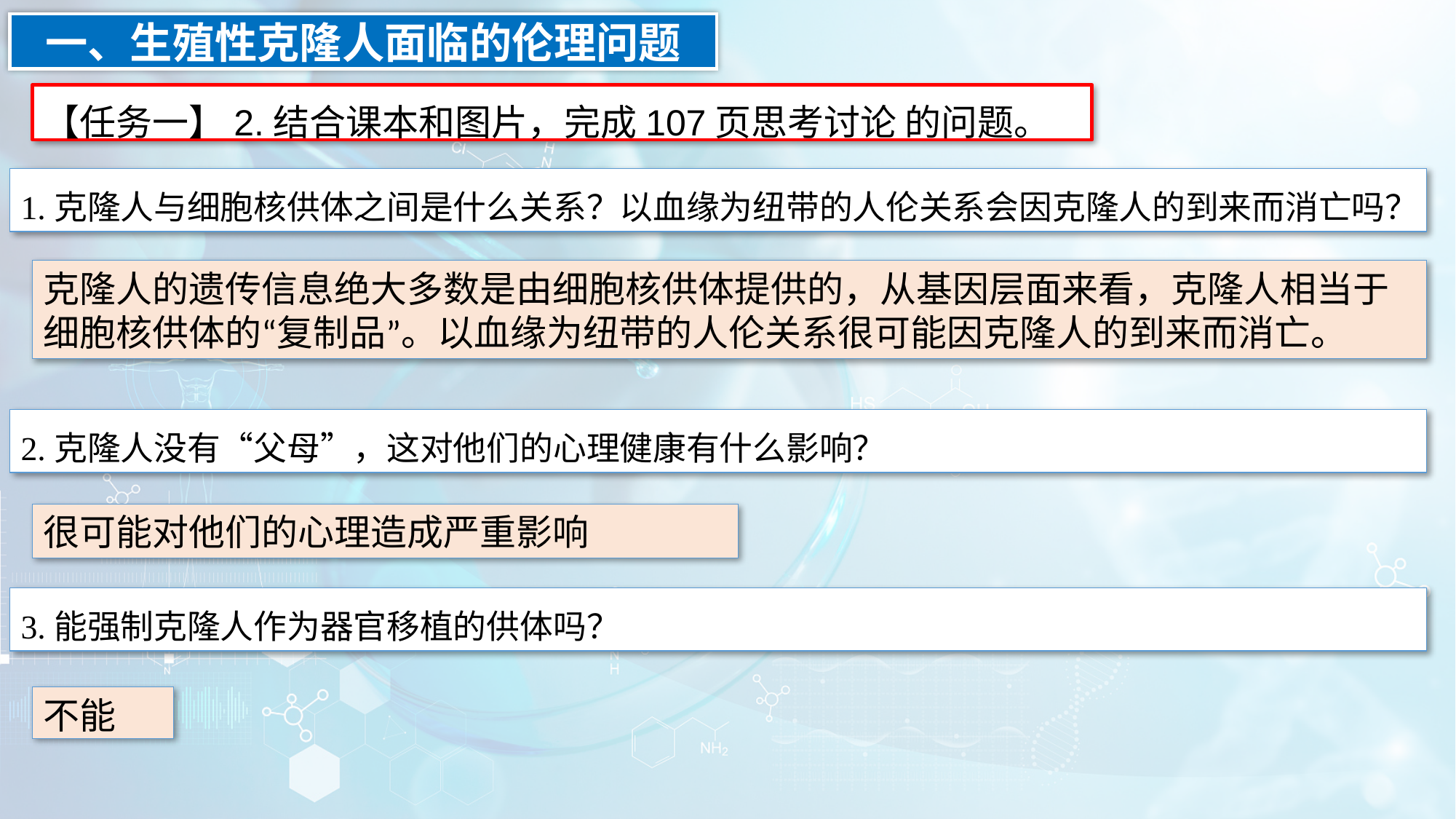

一、生殖性克隆人面临的伦理问题
【任务一】2.结合课本和图片，完成107页思考讨论 的问题。
1.克隆人与细胞核供体之间是什么关系？以血缘为纽带的人伦关系会因克隆人的到来而消亡吗？
克隆人的遗传信息绝大多数是由细胞核供体提供的，从基因层面来看，克隆人相当于细胞核供体的“复制品”。以血缘为纽带的人伦关系很可能因克隆人的到来而消亡。
2.克隆人没有“父母”，这对他们的心理健康有什么影响？
很可能对他们的心理造成严重影响
3.能强制克隆人作为器官移植的供体吗？
不能